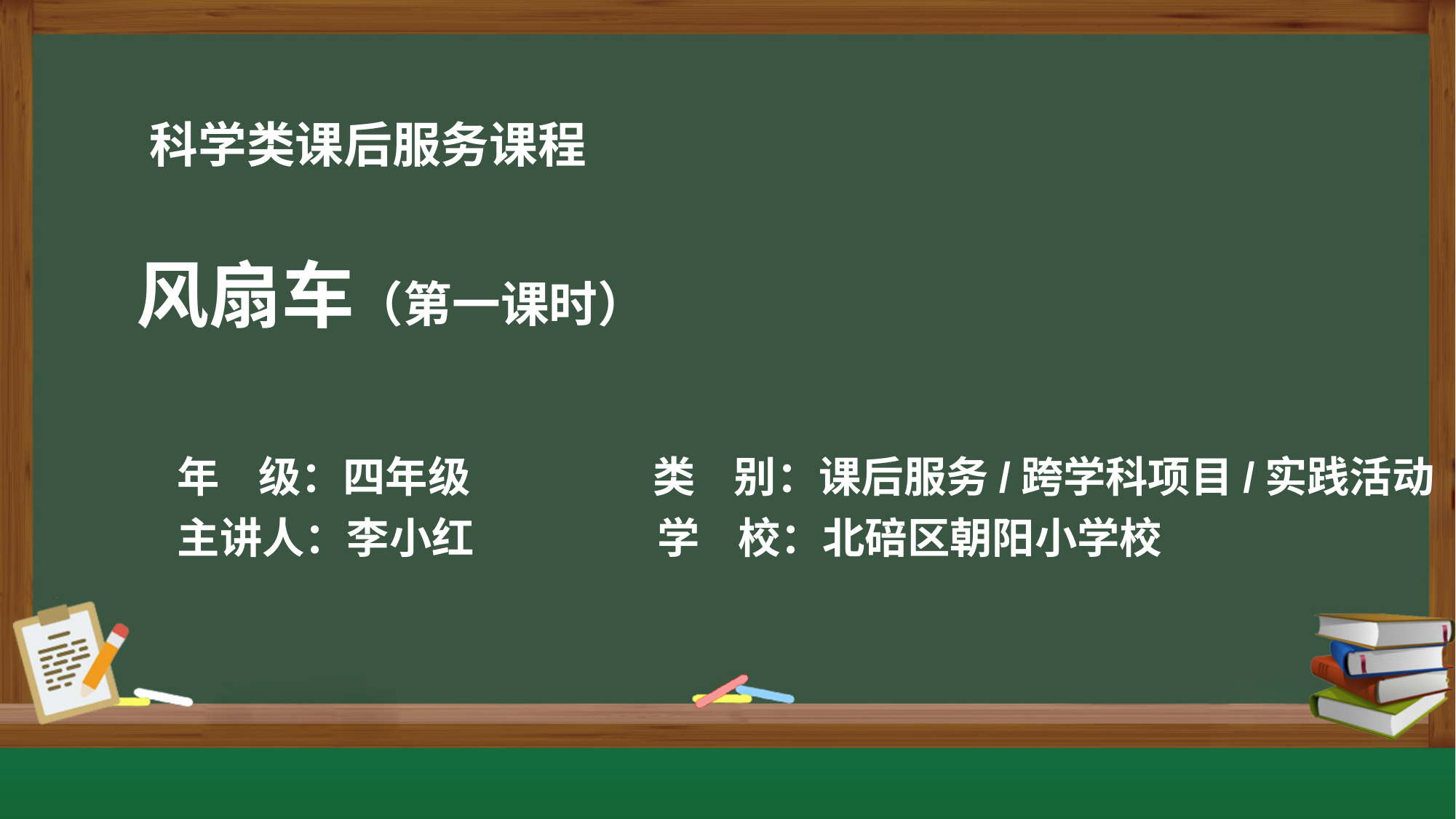

风扇车（第一课时）
年    级：四年级                   类    别：课后服务/跨学科项目/实践活动
主讲人：李小红                   学    校：北碚区朝阳小学校